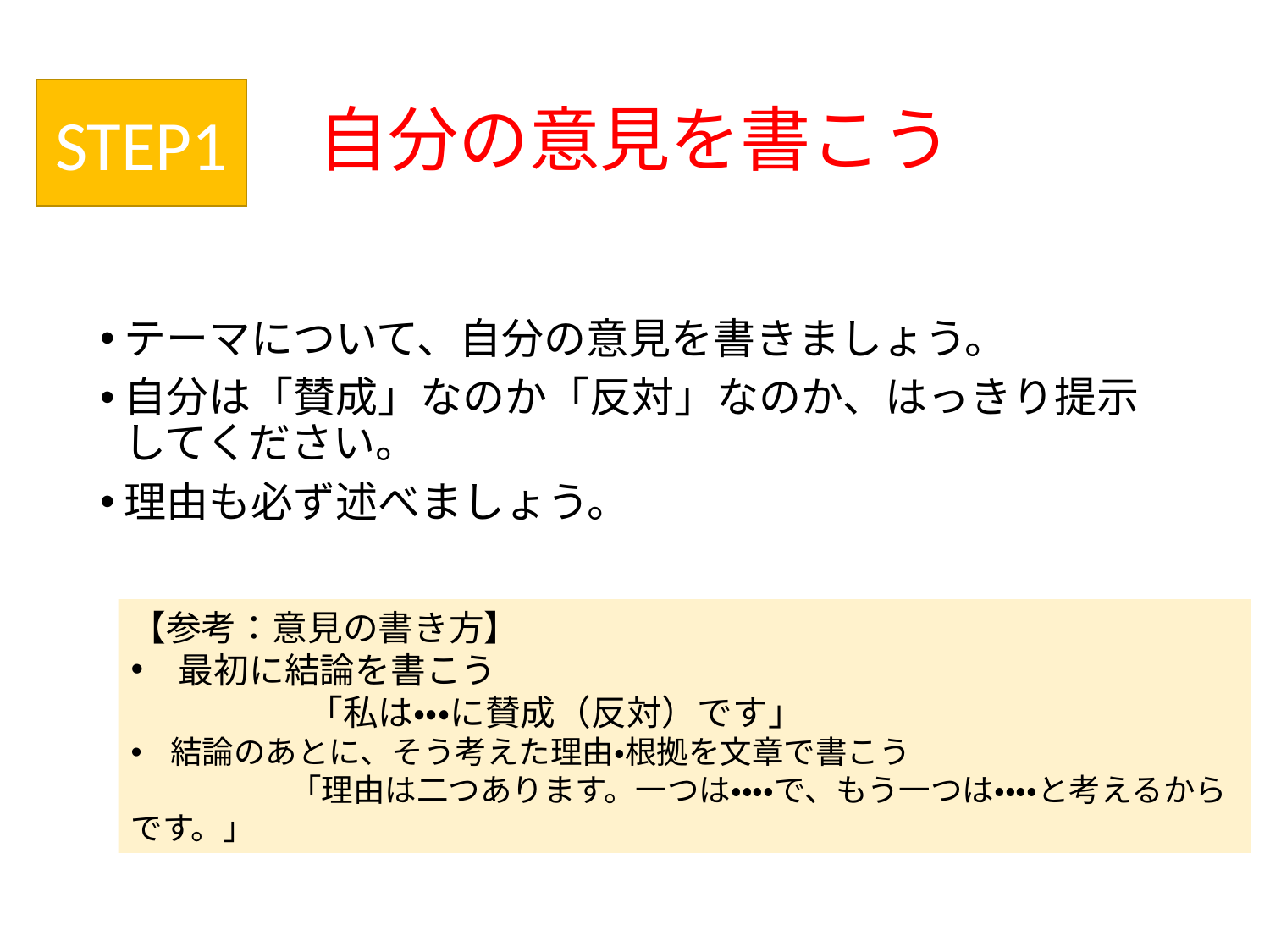

# 自分の意見を書こう
STEP1

テーマについて、自分の意見を書きましょう。
自分は「賛成」なのか「反対」なのか、はっきり提示してください。
理由も必ず述べましょう。
【参考：意見の書き方】
最初に結論を書こう
　　　　　「私は・・・に賛成（反対）です」
結論のあとに、そう考えた理由・根拠を文章で書こう
　　　　　「理由は二つあります。一つは・・・・で、もう一つは・・・・と考えるからです。」